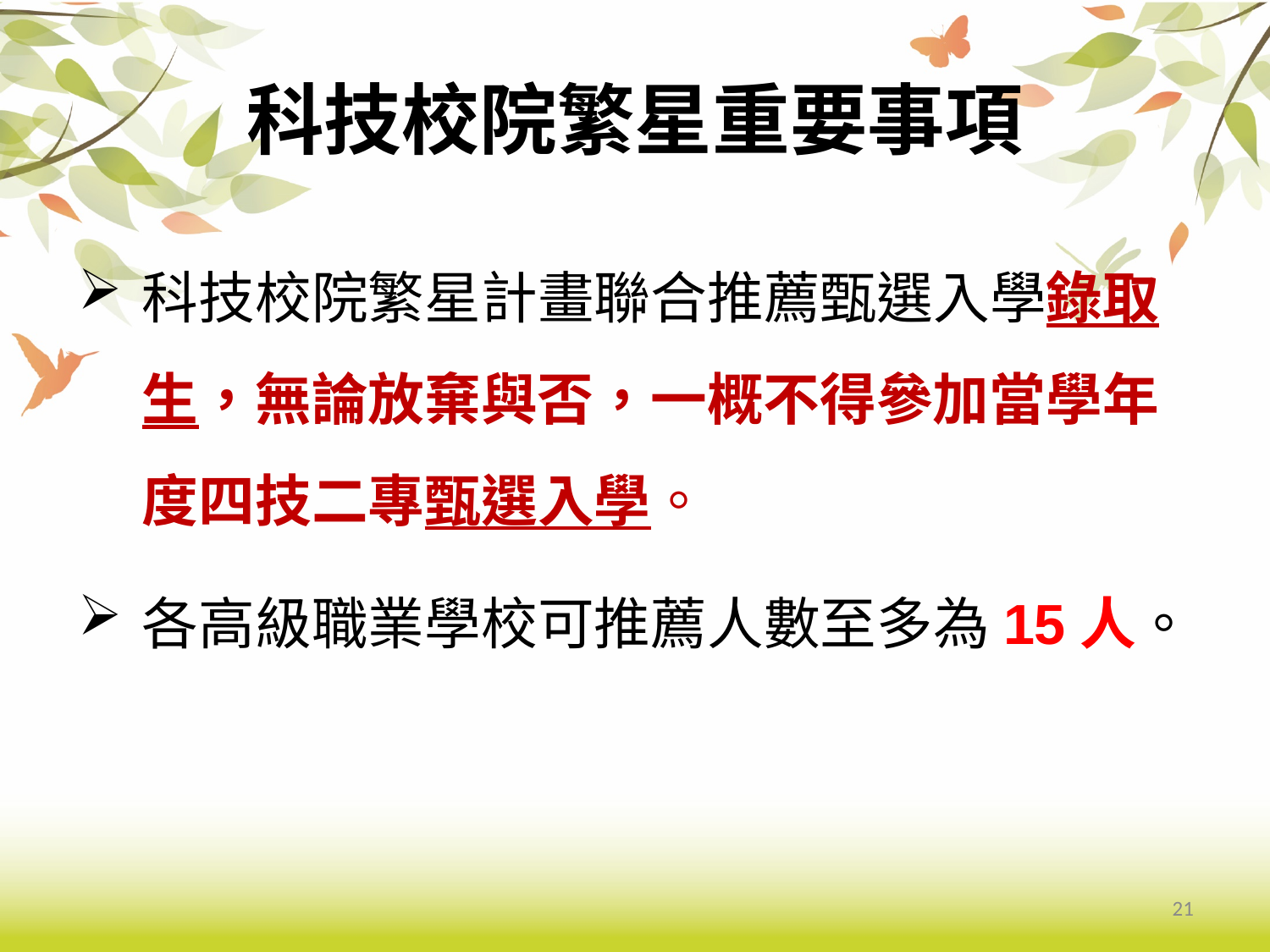

# 科技校院繁星重要事項
科技校院繁星計畫聯合推薦甄選入學錄取生，無論放棄與否，一概不得參加當學年度四技二專甄選入學。
各高級職業學校可推薦人數至多為15人。
21